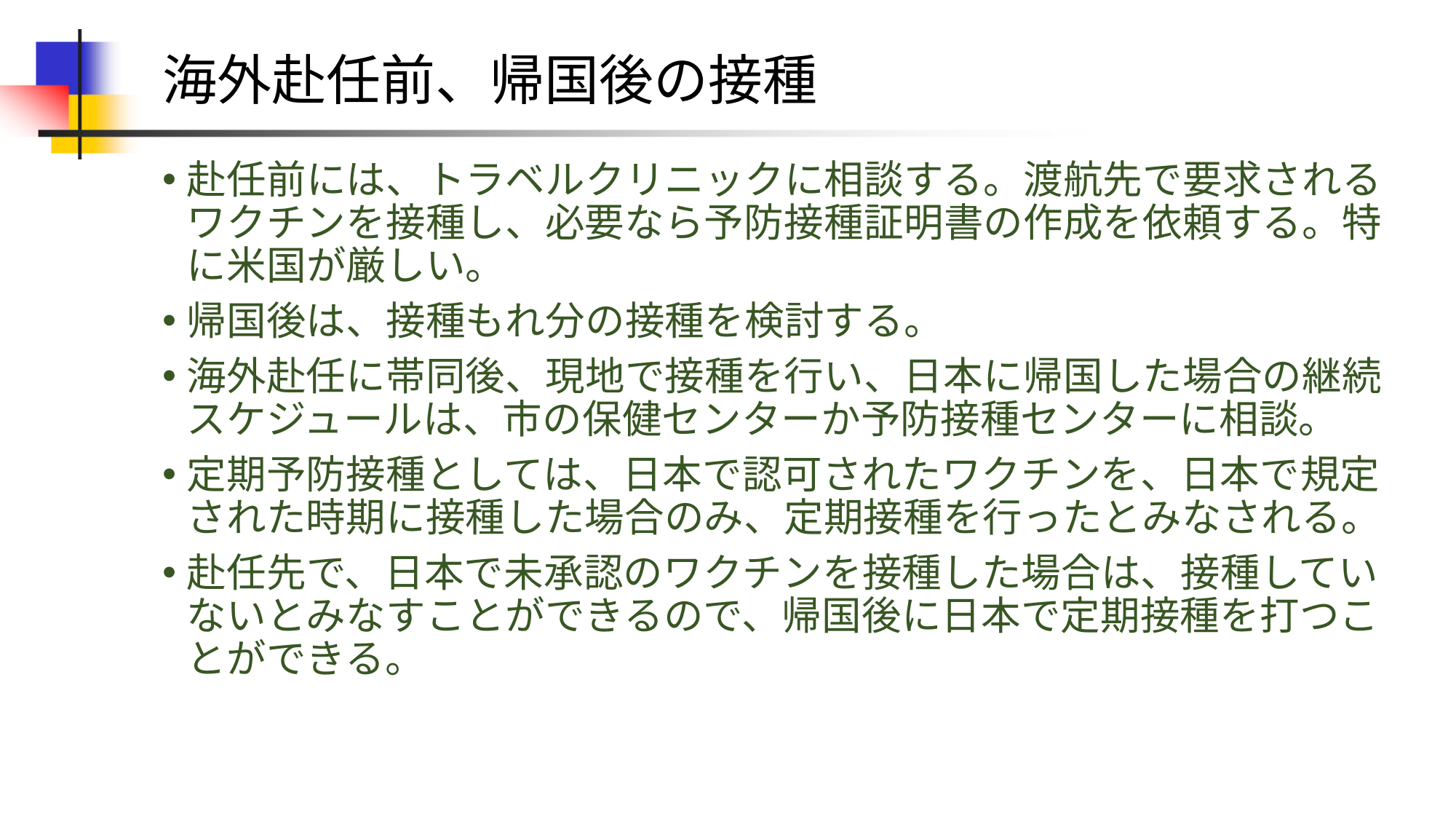

# 海外赴任前、帰国後の接種
赴任前には、トラベルクリニックに相談する。渡航先で要求されるワクチンを接種し、必要なら予防接種証明書の作成を依頼する。特に米国が厳しい。
帰国後は、接種もれ分の接種を検討する。
海外赴任に帯同後、現地で接種を行い、日本に帰国した場合の継続スケジュールは、市の保健センターか予防接種センターに相談。
定期予防接種としては、日本で認可されたワクチンを、日本で規定された時期に接種した場合のみ、定期接種を行ったとみなされる。
赴任先で、日本で未承認のワクチンを接種した場合は、接種していないとみなすことができるので、帰国後に日本で定期接種を打つことができる。